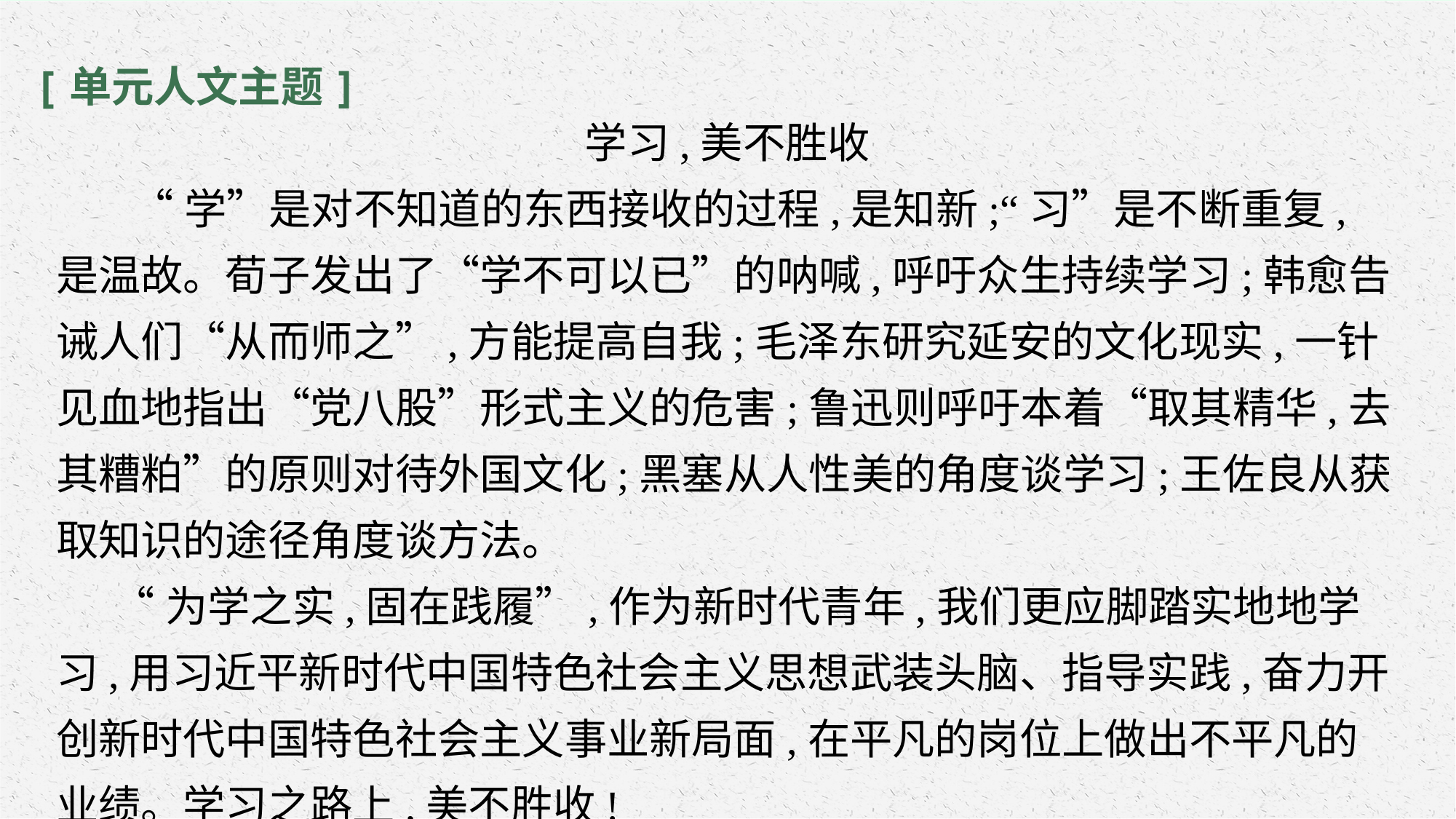

[单元人文主题]
学习,美不胜收
        “学”是对不知道的东西接收的过程,是知新;“习”是不断重复,是温故。荀子发出了“学不可以已”的呐喊,呼吁众生持续学习;韩愈告诫人们“从而师之”,方能提高自我;毛泽东研究延安的文化现实,一针见血地指出“党八股”形式主义的危害;鲁迅则呼吁本着“取其精华,去其糟粕”的原则对待外国文化;黑塞从人性美的角度谈学习;王佐良从获取知识的途径角度谈方法。
      “为学之实,固在践履”,作为新时代青年,我们更应脚踏实地地学习,用习近平新时代中国特色社会主义思想武装头脑、指导实践,奋力开创新时代中国特色社会主义事业新局面,在平凡的岗位上做出不平凡的业绩。学习之路上,美不胜收!